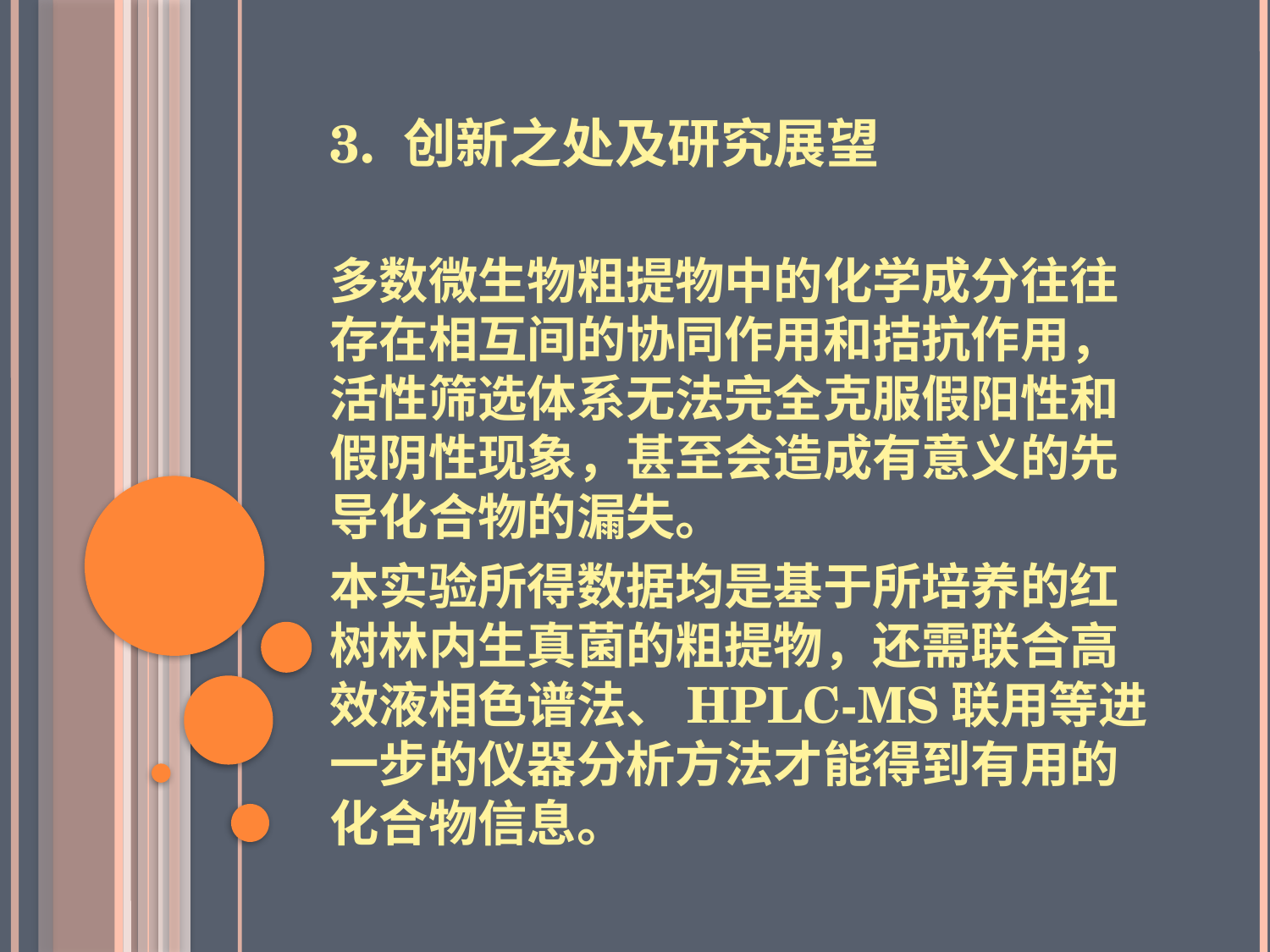

# 3. 创新之处及研究展望
多数微生物粗提物中的化学成分往往存在相互间的协同作用和拮抗作用，活性筛选体系无法完全克服假阳性和假阴性现象，甚至会造成有意义的先导化合物的漏失。
本实验所得数据均是基于所培养的红树林内生真菌的粗提物，还需联合高效液相色谱法、HPLC-MS联用等进一步的仪器分析方法才能得到有用的化合物信息。